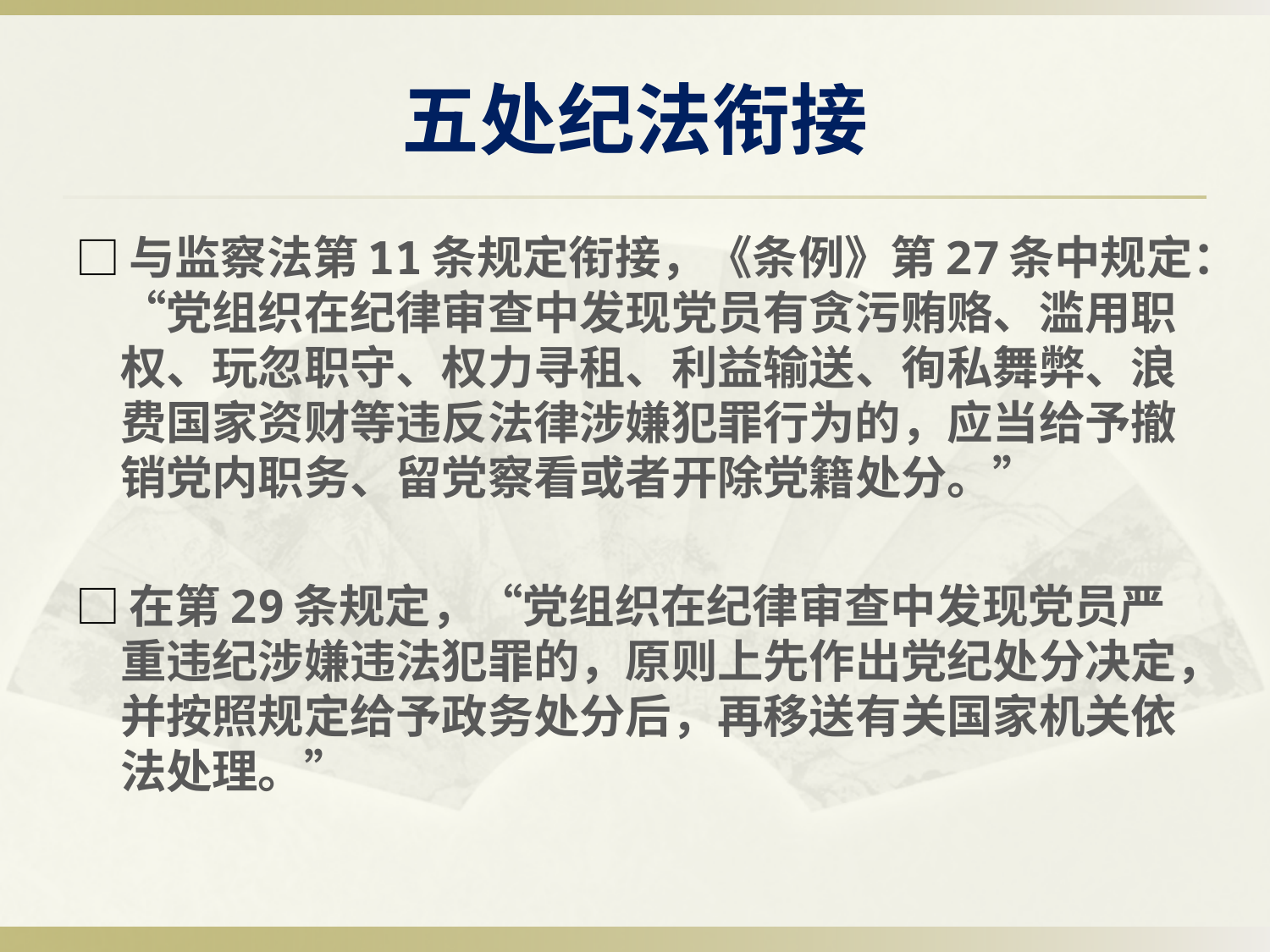

# 五处纪法衔接
□与监察法第11条规定衔接，《条例》第27条中规定：“党组织在纪律审查中发现党员有贪污贿赂、滥用职权、玩忽职守、权力寻租、利益输送、徇私舞弊、浪费国家资财等违反法律涉嫌犯罪行为的，应当给予撤销党内职务、留党察看或者开除党籍处分。”

□在第29条规定，“党组织在纪律审查中发现党员严重违纪涉嫌违法犯罪的，原则上先作出党纪处分决定，并按照规定给予政务处分后，再移送有关国家机关依法处理。”